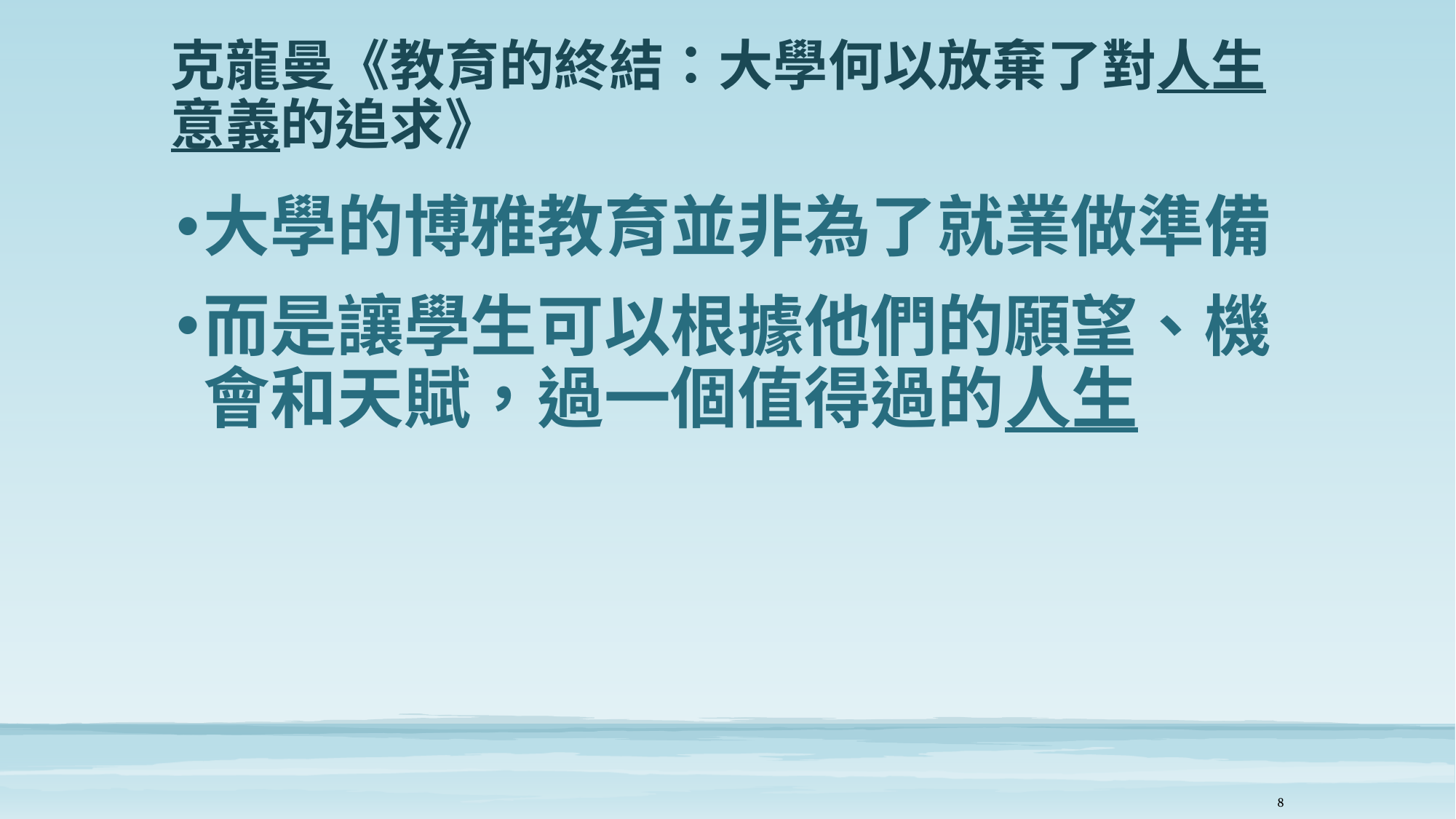

# 克龍曼《教育的終結：大學何以放棄了對人生意義的追求》
大學的博雅教育並非為了就業做準備
而是讓學生可以根據他們的願望、機會和天賦，過一個值得過的人生
8